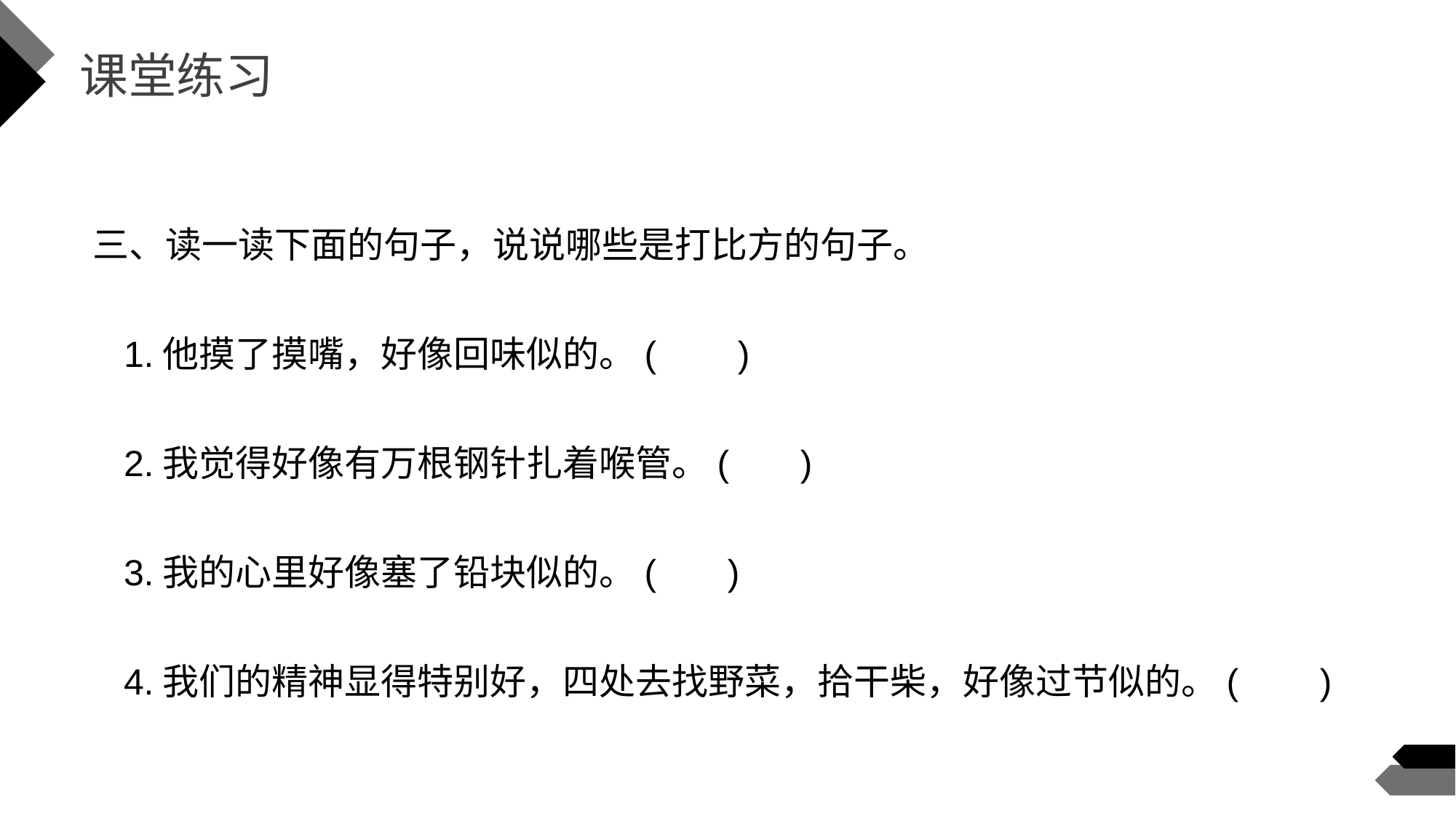

课堂练习
三、读一读下面的句子，说说哪些是打比方的句子。
   1.他摸了摸嘴，好像回味似的。(        )
   2.我觉得好像有万根钢针扎着喉管。(       )
   3.我的心里好像塞了铅块似的。(       )
   4.我们的精神显得特别好，四处去找野菜，拾干柴，好像过节似的。(        )